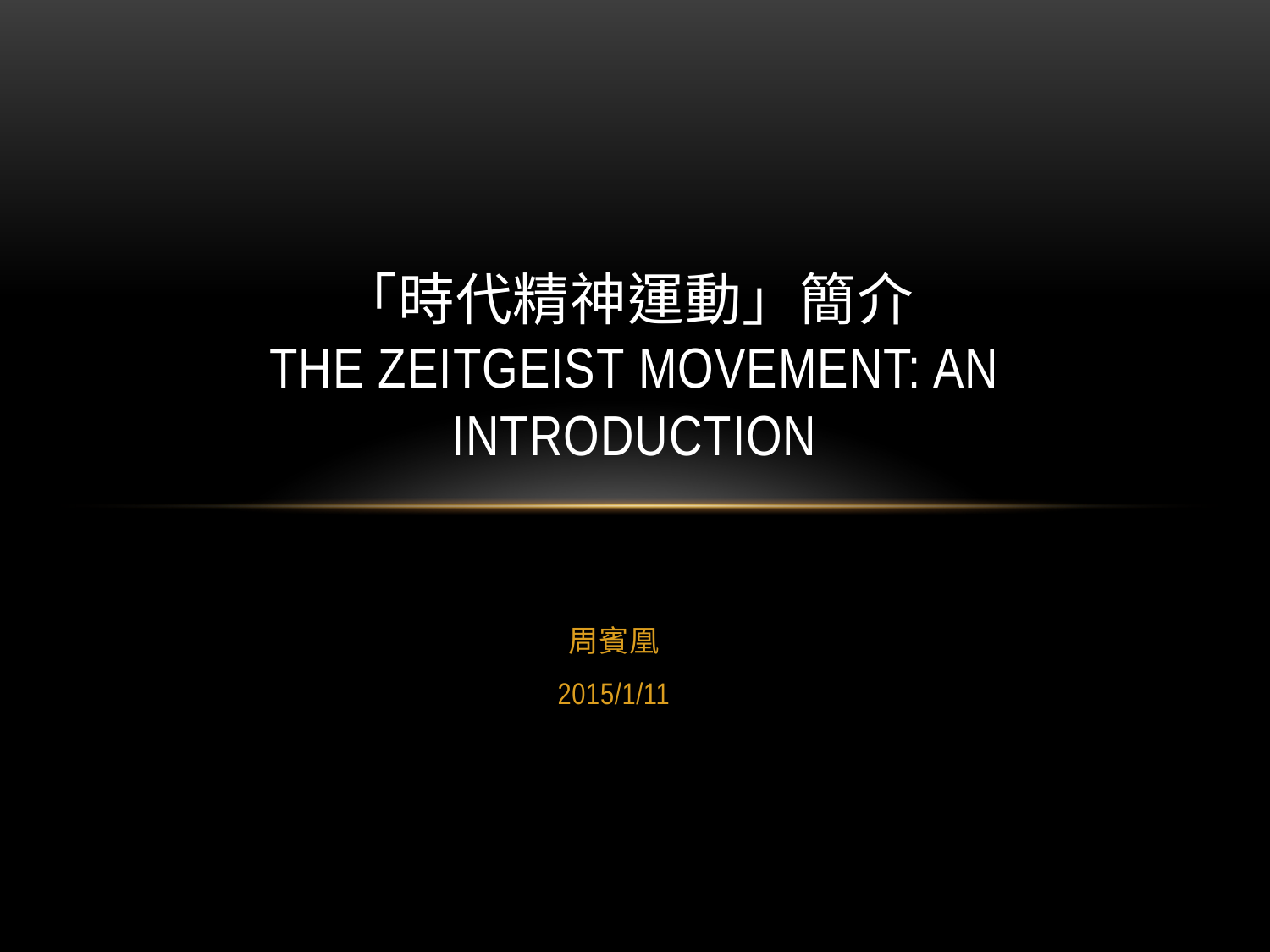

# 「時代精神運動」簡介 The Zeitgeist Movement: an introduction
周賓凰
2015/1/11